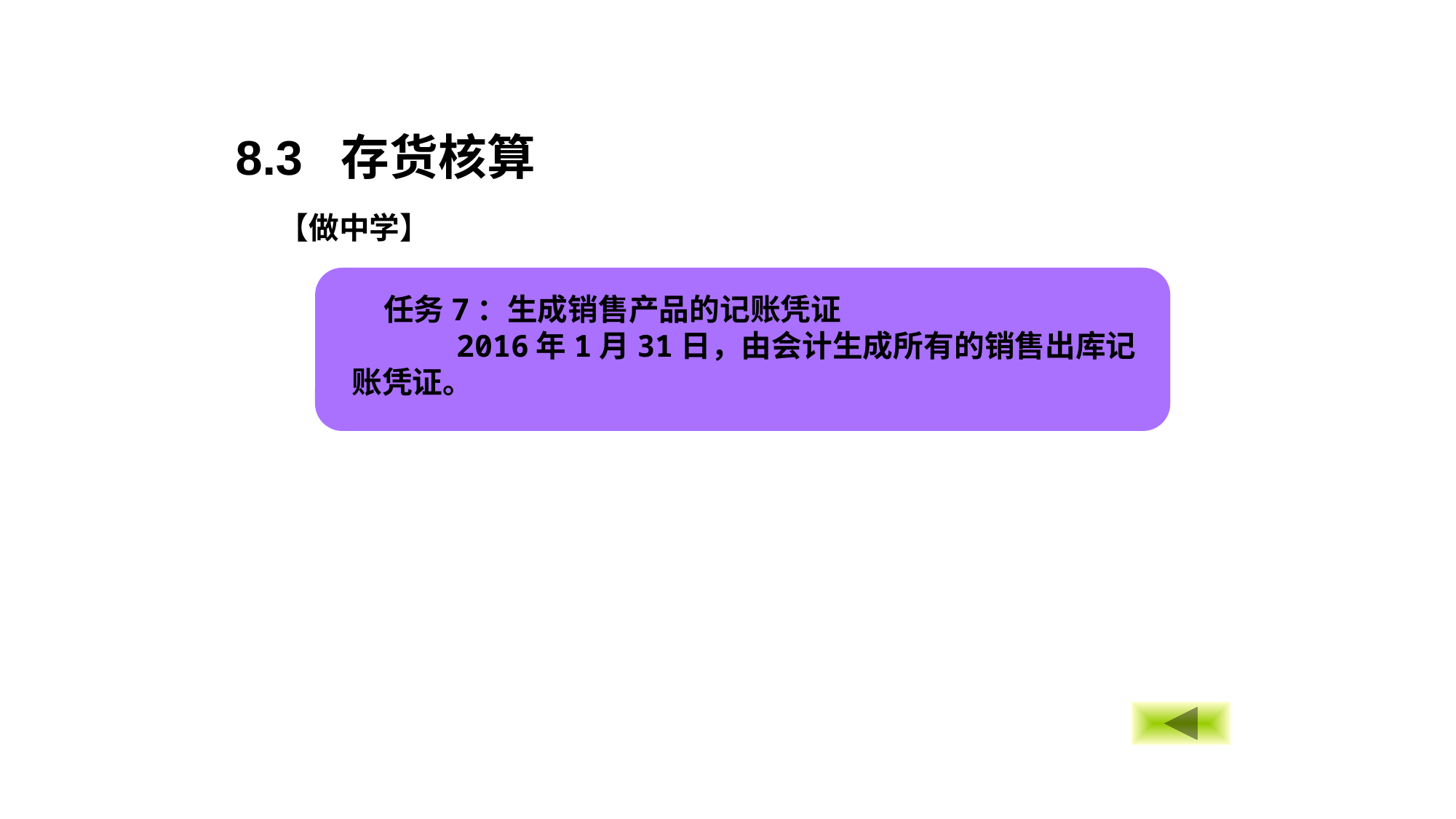

8.3  存货核算
【做中学】

任务7：生成销售产品的记账凭证
    2016年1月31日，由会计生成所有的销售出库记账凭证。